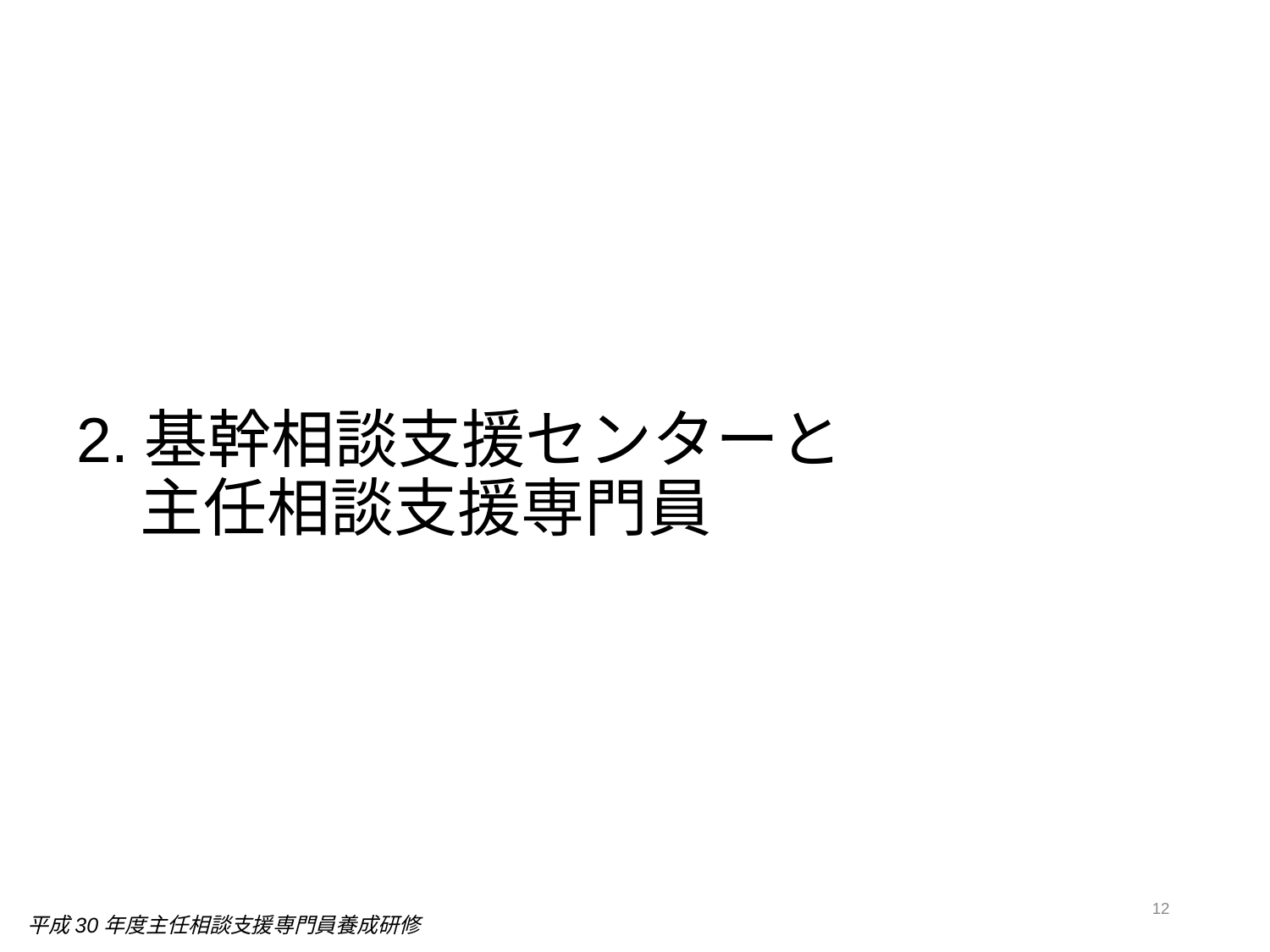

# 2.基幹相談支援センターと 　主任相談支援専門員
12
平成30年度主任相談支援専門員養成研修